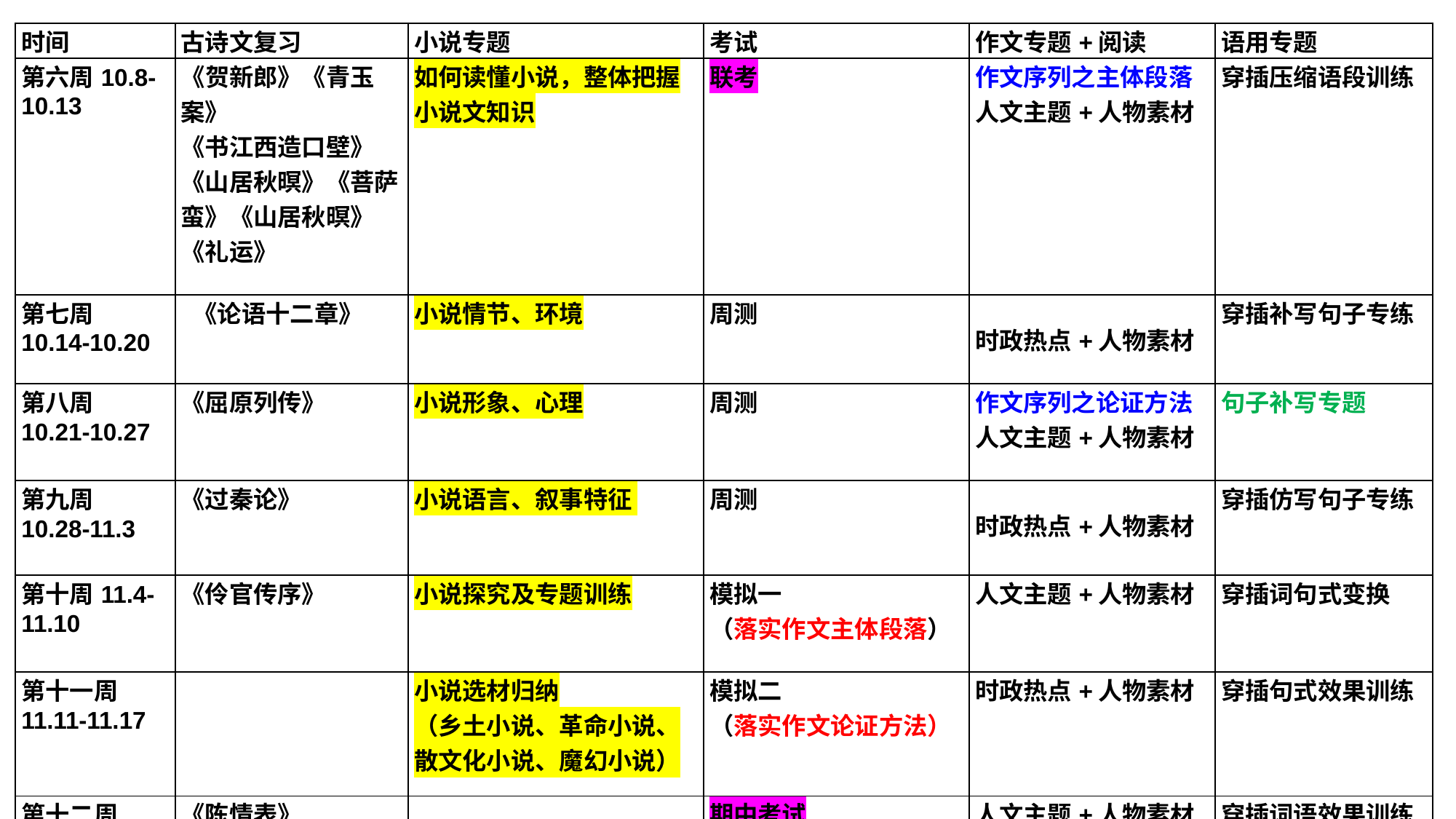

| 时间 | 古诗文复习 | 小说专题 | 考试 | 作文专题+阅读 | 语用专题 |
| --- | --- | --- | --- | --- | --- |
| 第六周10.8-10.13 | 《贺新郎》《青玉案》 《书江西造口壁》《山居秋暝》《菩萨蛮》《山居秋暝》 《礼运》 | 如何读懂小说，整体把握小说文知识 | 联考 | 作文序列之主体段落 人文主题+人物素材 | 穿插压缩语段训练 |
| 第七周10.14-10.20 | 《论语十二章》 | 小说情节、环境 | 周测 | 时政热点+人物素材 | 穿插补写句子专练 |
| 第八周10.21-10.27 | 《屈原列传》 | 小说形象、心理 | 周测 | 作文序列之论证方法 人文主题+人物素材 | 句子补写专题 |
| 第九周10.28-11.3 | 《过秦论》 | 小说语言、叙事特征 | 周测 | 时政热点+人物素材 | 穿插仿写句子专练 |
| 第十周11.4-11.10 | 《伶官传序》 | 小说探究及专题训练 | 模拟一 （落实作文主体段落） | 人文主题+人物素材 | 穿插词句式变换 |
| 第十一周11.11-11.17 |  | 小说选材归纳 （乡土小说、革命小说、散文化小说、魔幻小说） | 模拟二 （落实作文论证方法） | 时政热点+人物素材 | 穿插句式效果训练 |
| 第十二周11.18-11.24 | 《陈情表》 《项脊轩志》 |  | 期中考试 | 人文主题+人物素材 | 穿插词语效果训练 |
|  |  |  |  |  |  |